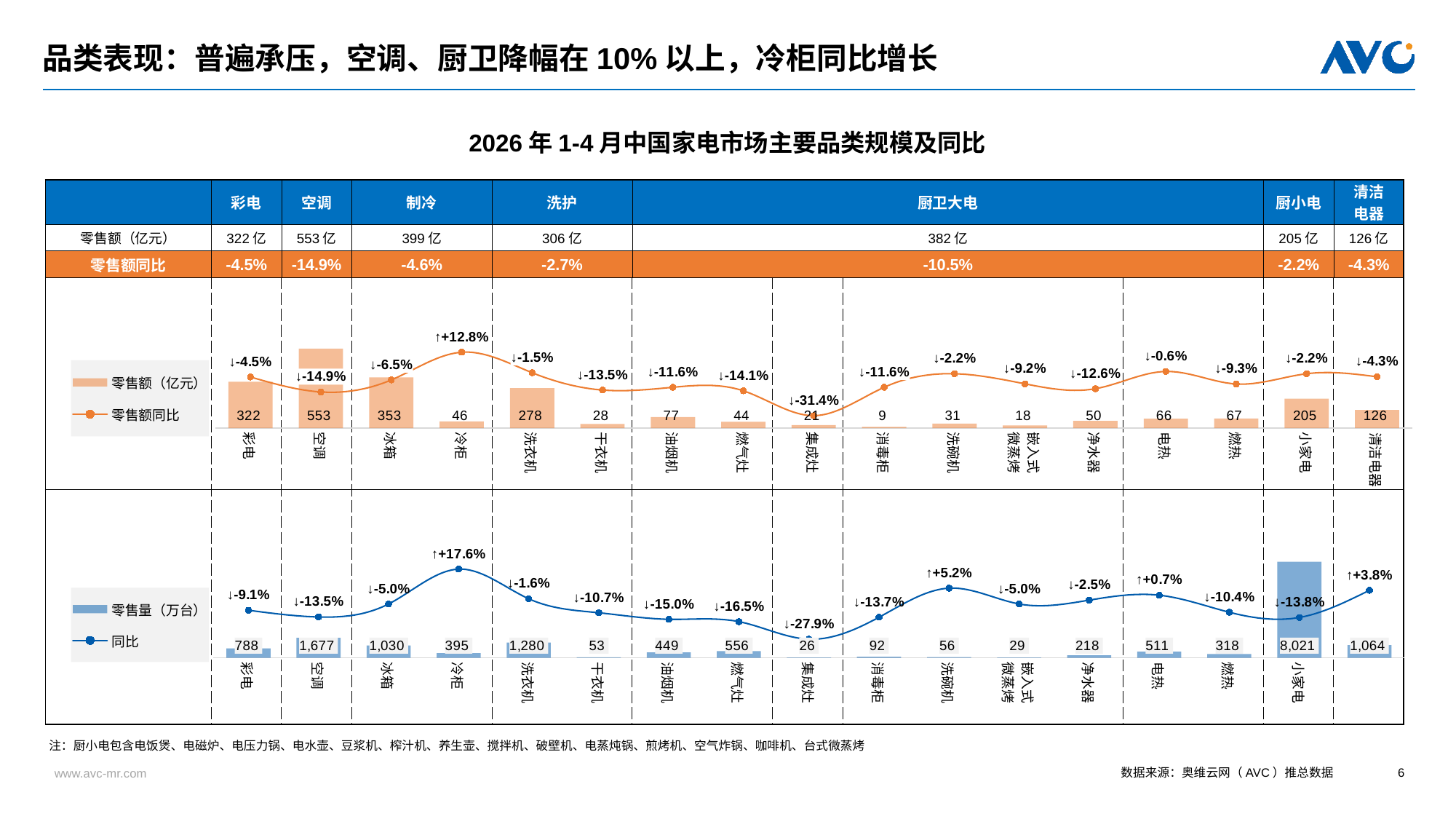

# 品类表现：普遍承压，空调、厨卫降幅在10%以上，冷柜同比增长
2026年1-4月中国家电市场主要品类规模及同比
|  | 彩电 | 空调 | 制冷 | 洗护 | 厨卫大电 |  |  |  | 厨小电 | 清洁 电器 |
| --- | --- | --- | --- | --- | --- | --- | --- | --- | --- | --- |
| 零售额（亿元） | 322亿 | 553亿 | 399亿 | 306亿 | 382亿 |  |  |  | 205亿 | 126亿 |
| 零售额同比 | -4.5% | -14.9% | -4.6% | -2.7% | -10.5% |  |  |  | -2.2% | -4.3% |
|  |  |  |  |  |  |  |  |  |  |  |
|  |  |  |  |  |  |  |  |  |  |  |

### Chart

| Category | 零售额（亿元） | 零售额同比 |
|---|---|---|
| 彩电 | 322.18773267 | -0.04465405253013155 |
| 空调 | 552.50082 | -0.1485505684127869 |
| 冰箱 | 353.29171797799995 | -0.06493543338692775 |
| 冷柜 | 45.86647726619778 | 0.12776959375899266 |
| 洗衣机 | 278.079410272754 | -0.014925994805590759 |
| 干衣机 | 28.231718607799994 | -0.1352104054854797 |
| 油烟机 | 76.79227845433746 | -0.11603835432405096 |
| 燃气灶 | 43.8768424853439 | -0.14058914651347465 |
| 集成灶 | 20.883613289271516 | -0.31353272627254025 |
| 消毒柜 | 8.547943907146625 | -0.11604207108618525 |
| 洗碗机 | 30.969975248099402 | -0.02197356633825187 |
| 嵌入式
微蒸烤 | 18.031949428506824 | -0.09217647970732024 |
| 净水器 | 49.951860839966926 | -0.12595976973777456 |
| 电热 | 65.9332954486546 | -0.0061108021687764635 |
| 燃热 | 67.19632302289112 | -0.09320904354764936 |
| 小家电 | 204.57378526753396 | -0.02181163605205605 |
| 清洁电器 | 125.7250224 | -0.04283661271624539 |

### Chart

| Category | 零售量（万台） | 同比 |
|---|---|---|
| 彩电 | 787.8648 | -0.09099826556243229 |
| 空调 | 1676.9429999999998 | -0.13461404900304286 |
| 冰箱 | 1030.15459994 | -0.05021085848052875 |
| 冷柜 | 395.011054808 | 0.1760144608378844 |
| 洗衣机 | 1280.4184070000001 | -0.016481493980745388 |
| 干衣机 | 53.310900000000004 | -0.10732961937820562 |
| 油烟机 | 449.17476784505675 | -0.14970731796233572 |
| 燃气灶 | 556.1384698277245 | -0.16512197357743386 |
| 集成灶 | 25.63773698555805 | -0.27888342191568993 |
| 消毒柜 | 91.89997112950122 | -0.13652026417059748 |
| 洗碗机 | 56.332473130176425 | 0.05234262557638658 |
| 嵌入式
微蒸烤 | 29.491272520847968 | -0.05025707681748548 |
| 净水器 | 218.4665 | -0.025411876809231182 |
| 电热 | 511.20039575517137 | 0.0065727075912229704 |
| 燃热 | 318.3547580171779 | -0.10396782667155557 |
| 小家电 | 8021.127376704573 | -0.13783271833897115 |
| 清洁电器 | 1064.4732999999999 | 0.03836394998676762 |
注：厨小电包含电饭煲、电磁炉、电压力锅、电水壶、豆浆机、榨汁机、养生壶、搅拌机、破壁机、电蒸炖锅、煎烤机、空气炸锅、咖啡机、台式微蒸烤
数据来源：奥维云网（AVC）推总数据